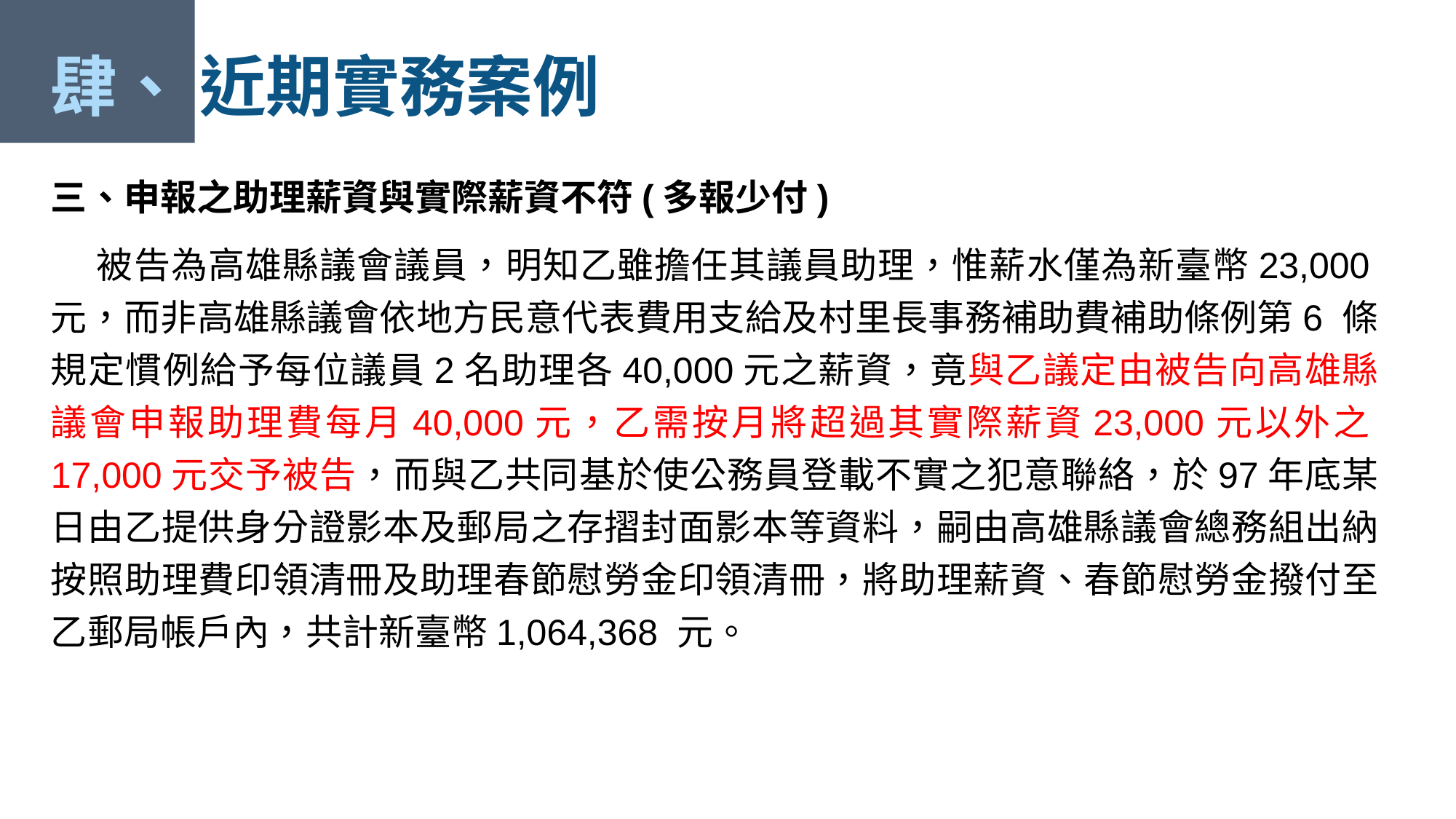

肆、 近期實務案例
三、申報之助理薪資與實際薪資不符(多報少付)
    被告為高雄縣議會議員，明知乙雖擔任其議員助理，惟薪水僅為新臺幣23,000元，而非高雄縣議會依地方民意代表費用支給及村里長事務補助費補助條例第6 條規定慣例給予每位議員2名助理各40,000元之薪資，竟與乙議定由被告向高雄縣議會申報助理費每月40,000元，乙需按月將超過其實際薪資23,000元以外之17,000元交予被告，而與乙共同基於使公務員登載不實之犯意聯絡，於97年底某日由乙提供身分證影本及郵局之存摺封面影本等資料，嗣由高雄縣議會總務組出納按照助理費印領清冊及助理春節慰勞金印領清冊，將助理薪資、春節慰勞金撥付至乙郵局帳戶內，共計新臺幣1,064,368 元。